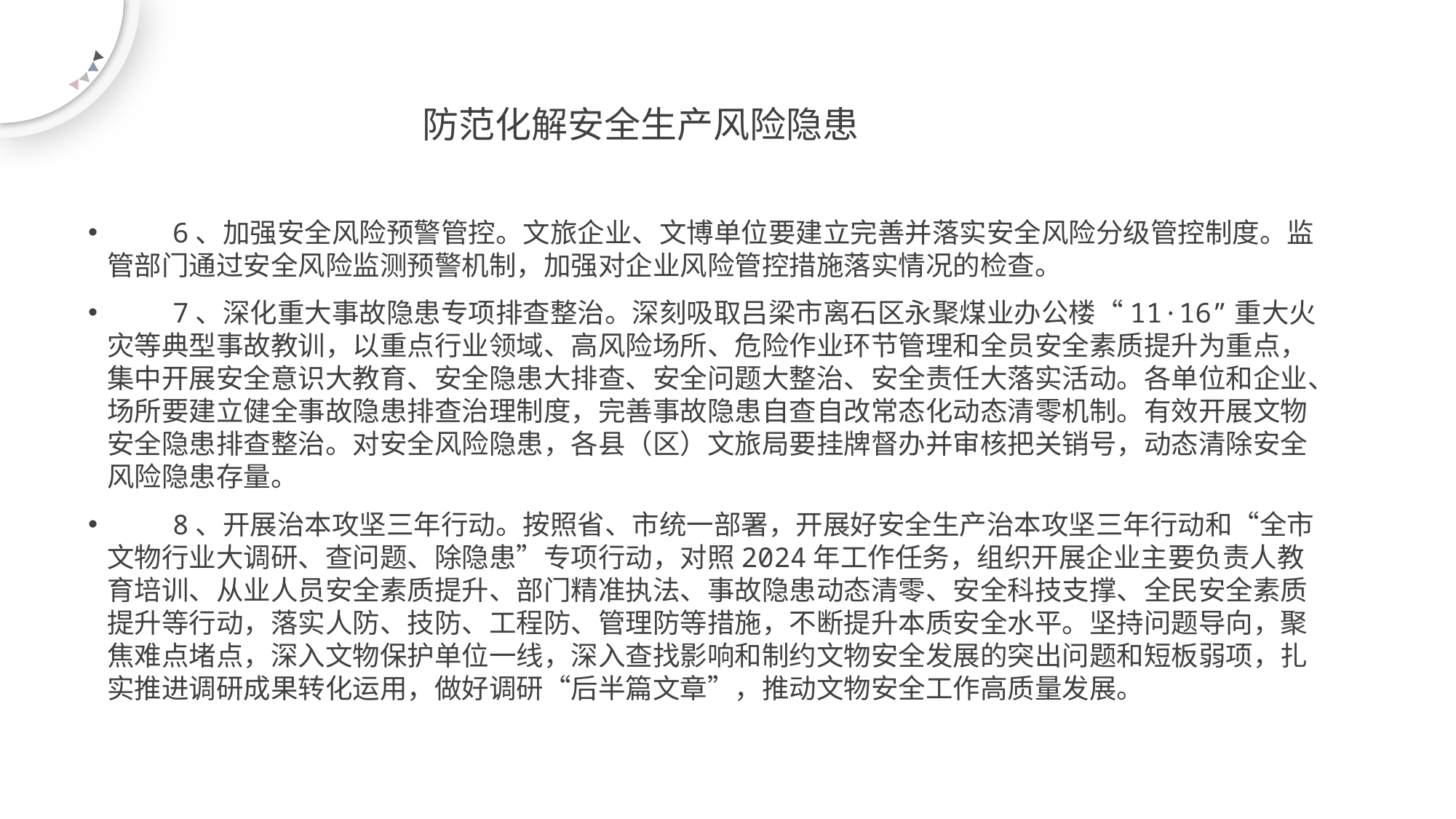

防范化解安全生产风险隐患

    6、加强安全风险预警管控。文旅企业、文博单位要建立完善并落实安全风险分级管控制度。监管部门通过安全风险监测预警机制，加强对企业风险管控措施落实情况的检查。
    7、深化重大事故隐患专项排查整治。深刻吸取吕梁市离石区永聚煤业办公楼“11·16”重大火灾等典型事故教训，以重点行业领域、高风险场所、危险作业环节管理和全员安全素质提升为重点，集中开展安全意识大教育、安全隐患大排查、安全问题大整治、安全责任大落实活动。各单位和企业、场所要建立健全事故隐患排查治理制度，完善事故隐患自查自改常态化动态清零机制。有效开展文物安全隐患排查整治。对安全风险隐患，各县（区）文旅局要挂牌督办并审核把关销号，动态清除安全风险隐患存量。
    8、开展治本攻坚三年行动。按照省、市统一部署，开展好安全生产治本攻坚三年行动和“全市文物行业大调研、查问题、除隐患”专项行动，对照2024年工作任务，组织开展企业主要负责人教育培训、从业人员安全素质提升、部门精准执法、事故隐患动态清零、安全科技支撑、全民安全素质提升等行动，落实人防、技防、工程防、管理防等措施，不断提升本质安全水平。坚持问题导向，聚焦难点堵点，深入文物保护单位一线，深入查找影响和制约文物安全发展的突出问题和短板弱项，扎实推进调研成果转化运用，做好调研“后半篇文章”，推动文物安全工作高质量发展。